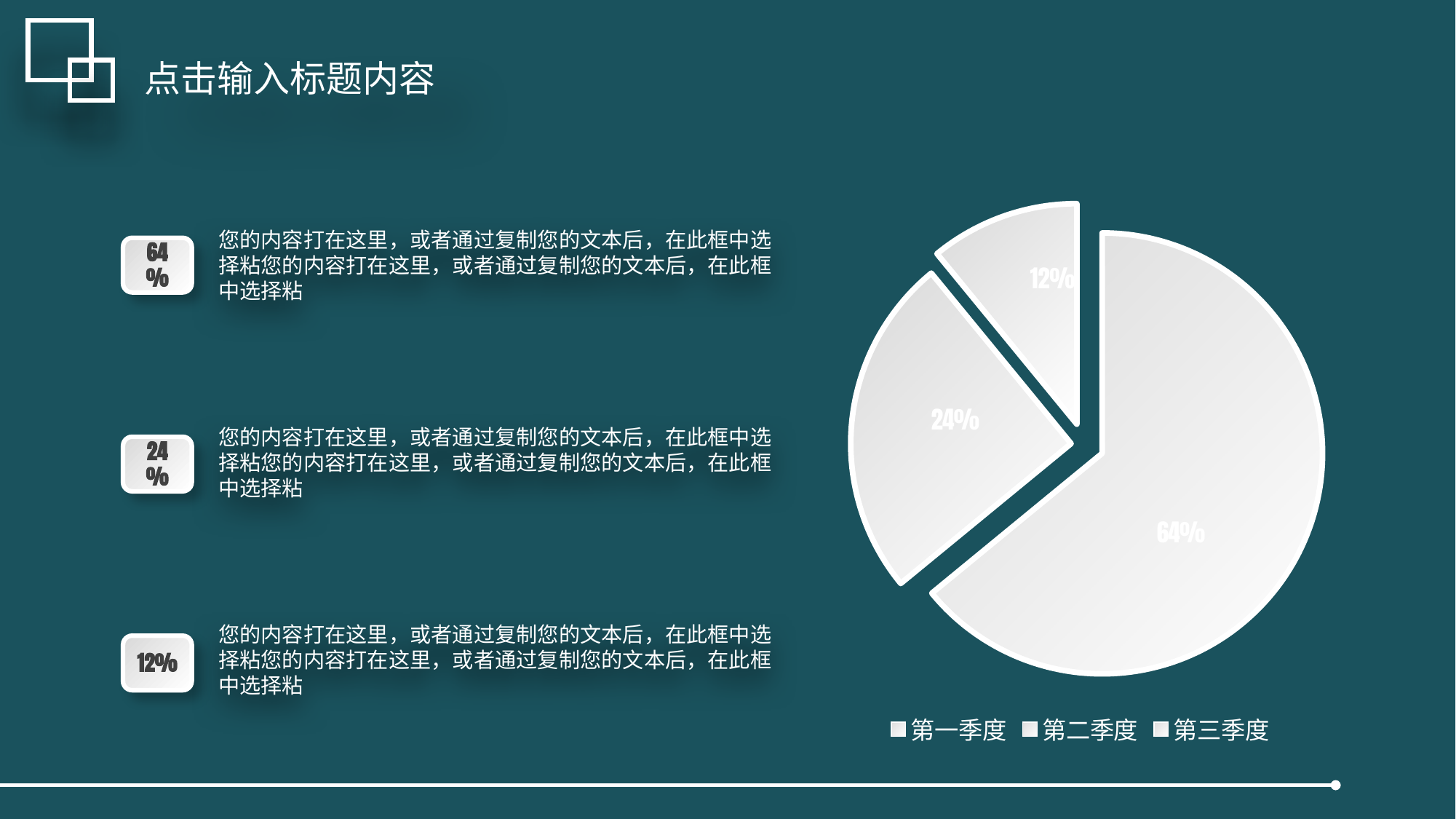

点击输入标题内容

### Chart

| Category | 销售额 |
|---|---|
| 第一季度 | 8.2 |
| 第二季度 | 3.2 |
| 第三季度 | 1.4 |
您的内容打在这里，或者通过复制您的文本后，在此框中选择粘您的内容打在这里，或者通过复制您的文本后，在此框中选择粘
64%
您的内容打在这里，或者通过复制您的文本后，在此框中选择粘您的内容打在这里，或者通过复制您的文本后，在此框中选择粘
24%
您的内容打在这里，或者通过复制您的文本后，在此框中选择粘您的内容打在这里，或者通过复制您的文本后，在此框中选择粘
12%